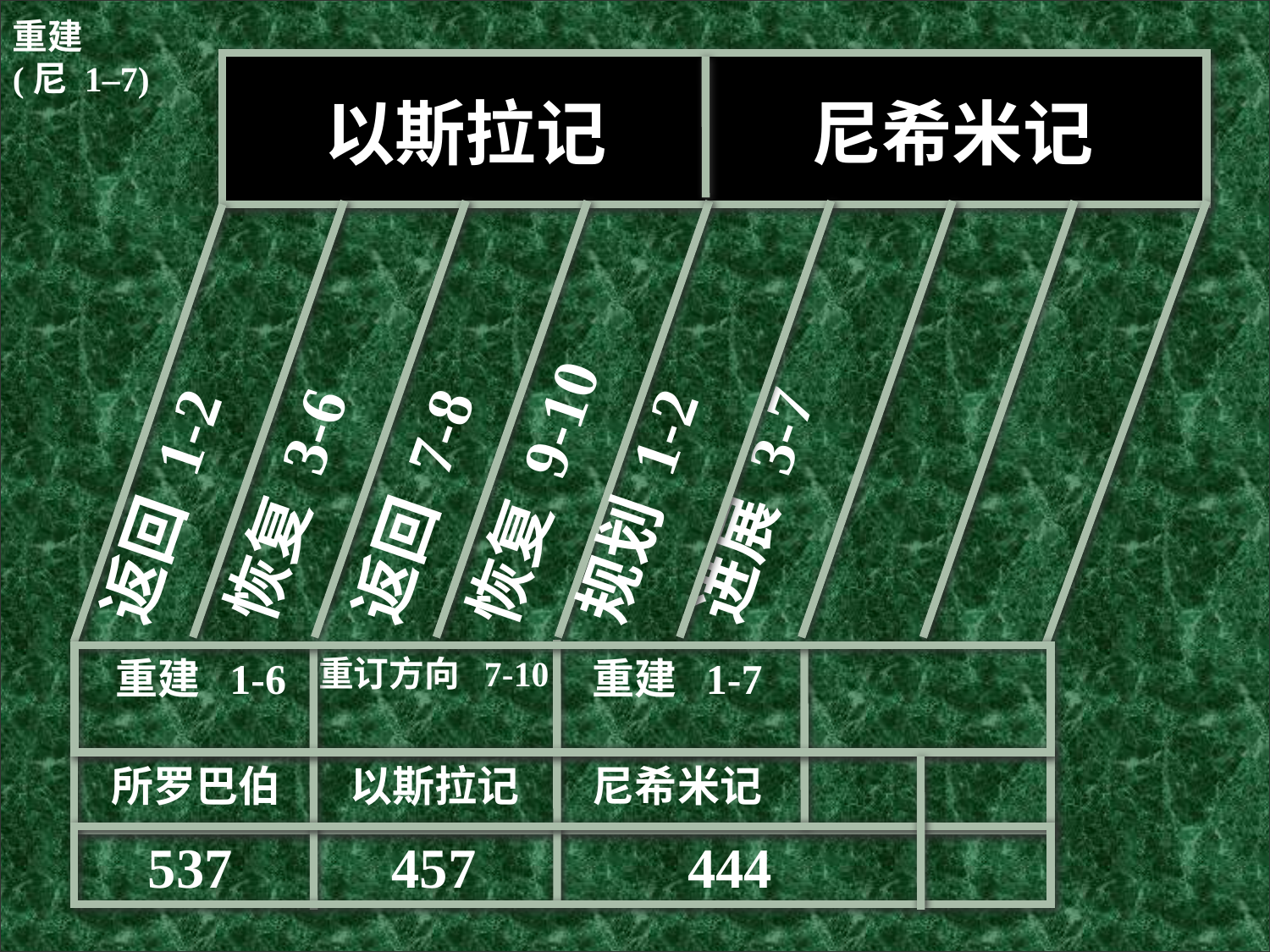

重建
(尼 1–7)

以斯拉记
尼希米记

恢复 3-6
进展 3-7
返回 1-2
规划 1-2
返回 7-8
恢复 9-10

重建  1-6

重订方向  7-10

重建  1-7

所罗巴伯
以斯拉记
尼希米记

537
457
444